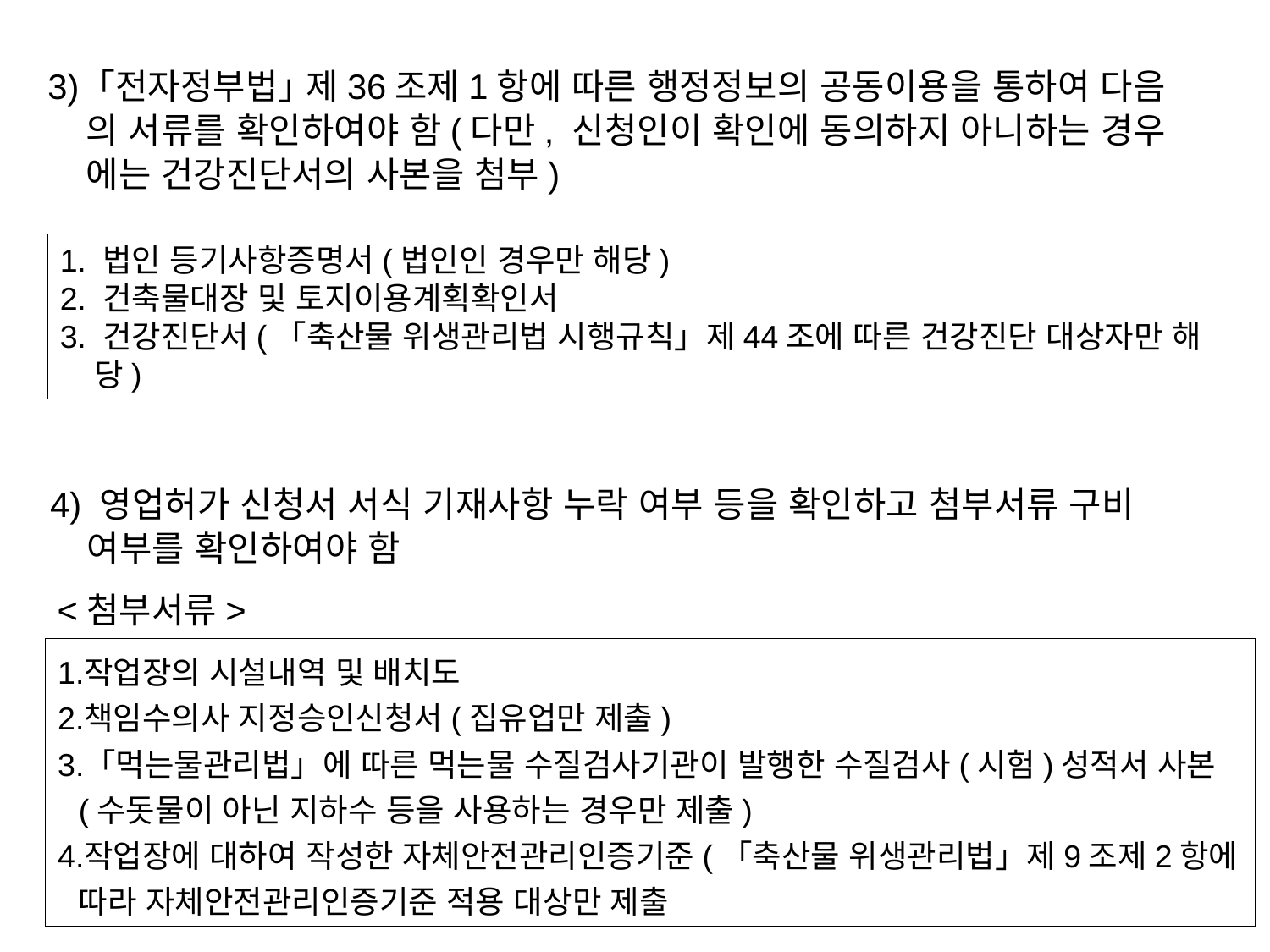

3) ｢전자정부법｣ 제36조제1항에 따른 행정정보의 공동이용을 통하여 다음
   의 서류를 확인하여야 함(다만, 신청인이 확인에 동의하지 아니하는 경우
   에는 건강진단서의 사본을 첨부)

1. 법인 등기사항증명서(법인인 경우만 해당)
2. 건축물대장 및 토지이용계획확인서
3. 건강진단서(「축산물 위생관리법 시행규칙」제44조에 따른 건강진단 대상자만 해당)
4) 영업허가 신청서 서식 기재사항 누락 여부 등을 확인하고 첨부서류 구비
여부를 확인하여야 함
<첨부서류>
작업장의 시설내역 및 배치도
책임수의사 지정승인신청서(집유업만 제출)
「먹는물관리법」에 따른 먹는물 수질검사기관이 발행한 수질검사(시험)성적서 사본 (수돗물이 아닌 지하수 등을 사용하는 경우만 제출)
작업장에 대하여 작성한 자체안전관리인증기준(「축산물 위생관리법」제9조제2항에 따라 자체안전관리인증기준 적용 대상만 제출